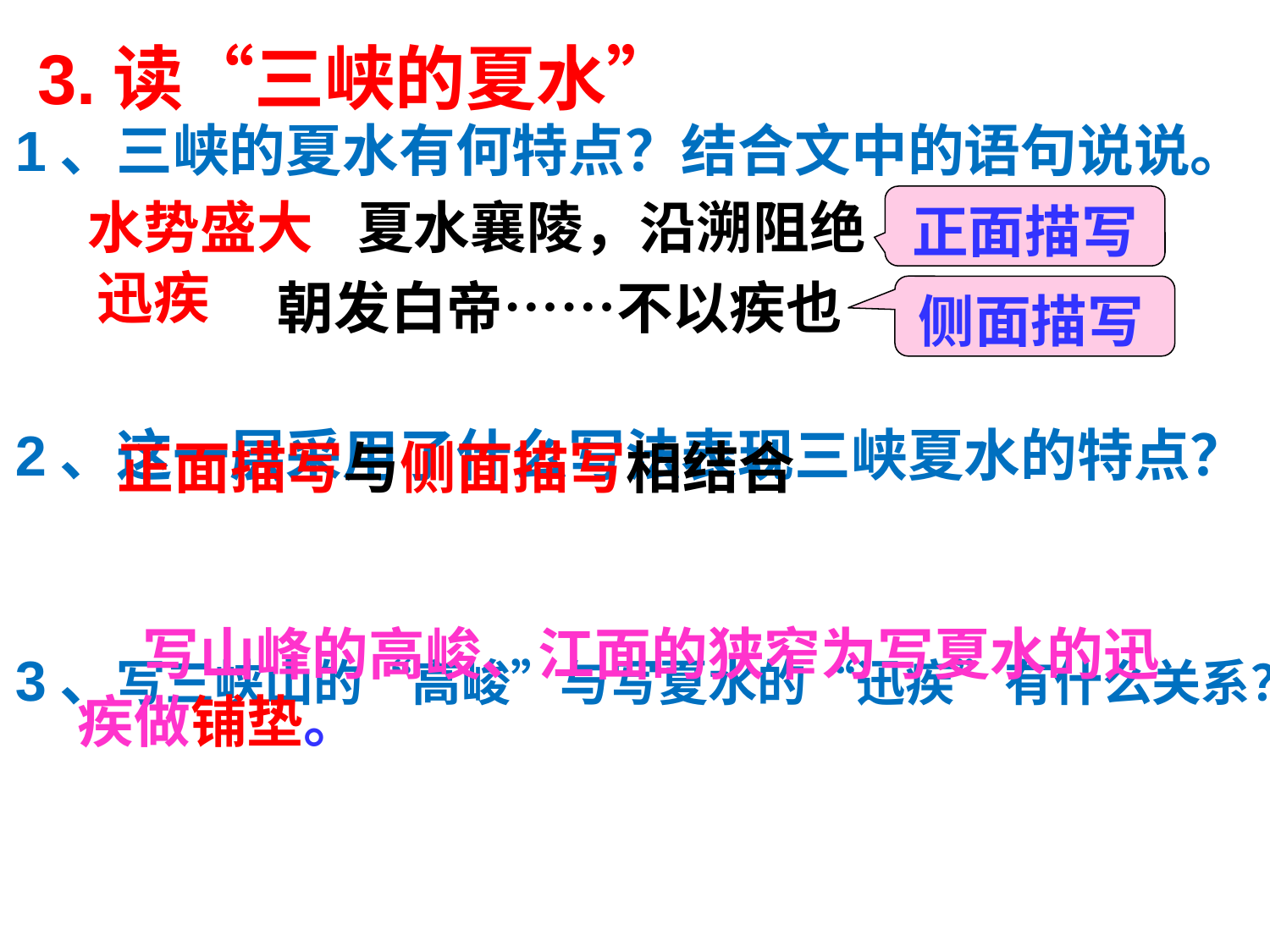

# 3.读“三峡的夏水”
1、三峡的夏水有何特点？结合文中的语句说说。

2、这一层采用了什么写法表现三峡夏水的特点？

3、写三峡山的“高峻”与写夏水的“迅疾”有什么关系？
水势盛大
夏水襄陵，沿溯阻绝
正面描写
迅疾
朝发白帝……不以疾也
侧面描写
正面描写与侧面描写相结合
    写山峰的高峻、江面的狭窄为写夏水的迅疾做铺垫。